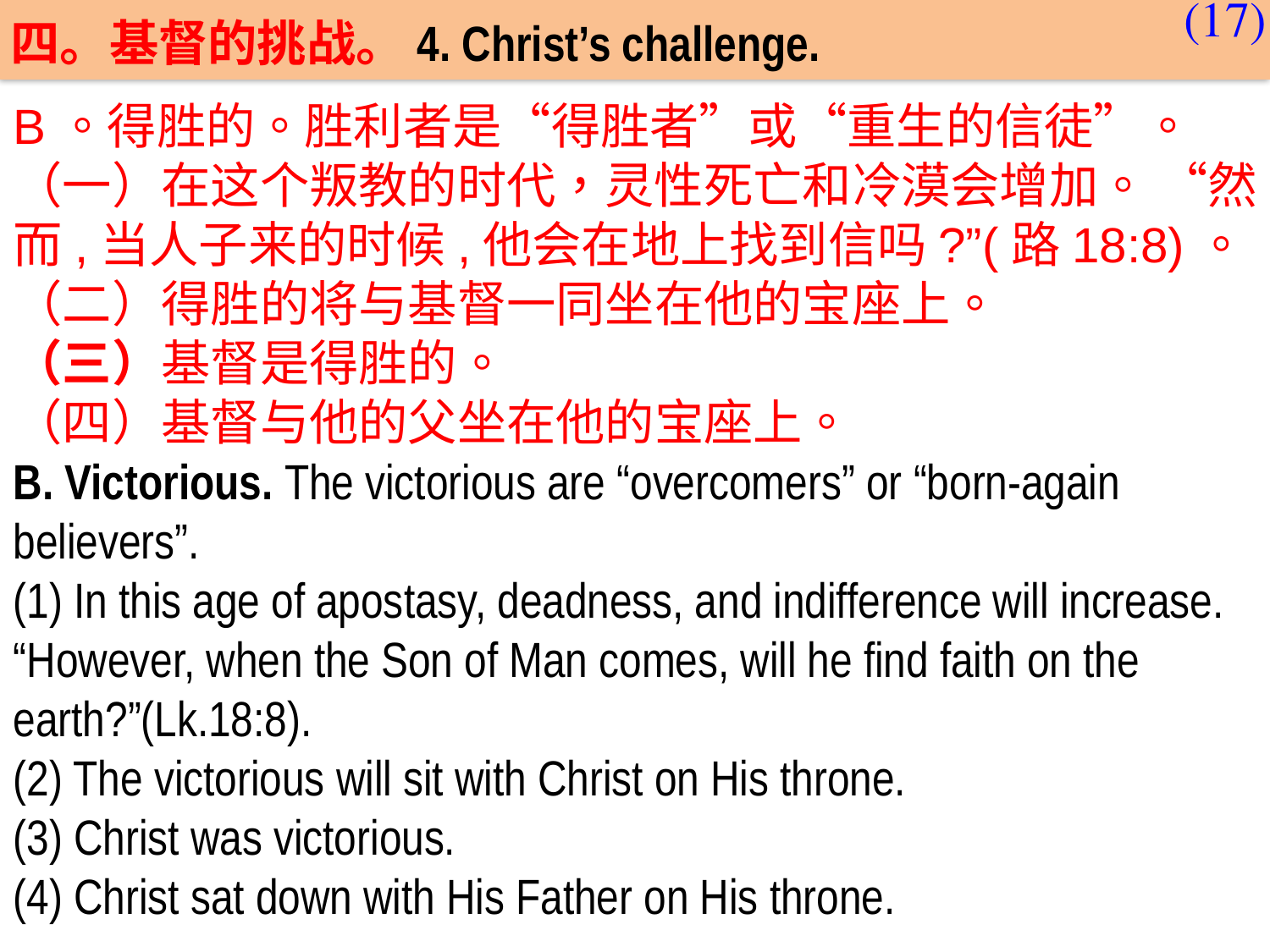

(17)

四。基督的挑战。4. Christ’s challenge.
B。得胜的。胜利者是“得胜者”或“重生的信徒”。
（一）在这个叛教的时代，灵性死亡和冷漠会增加。 “然而,当人子来的时候,他会在地上找到信吗?”(路18:8)。
（二）得胜的将与基督一同坐在他的宝座上。
（三）基督是得胜的。
（四）基督与他的父坐在他的宝座上。
B. Victorious. The victorious are “overcomers” or “born-again believers”.
(1) In this age of apostasy, deadness, and indifference will increase. “However, when the Son of Man comes, will he find faith on the earth?”(Lk.18:8).
(2) The victorious will sit with Christ on His throne.
(3) Christ was victorious.
(4) Christ sat down with His Father on His throne.